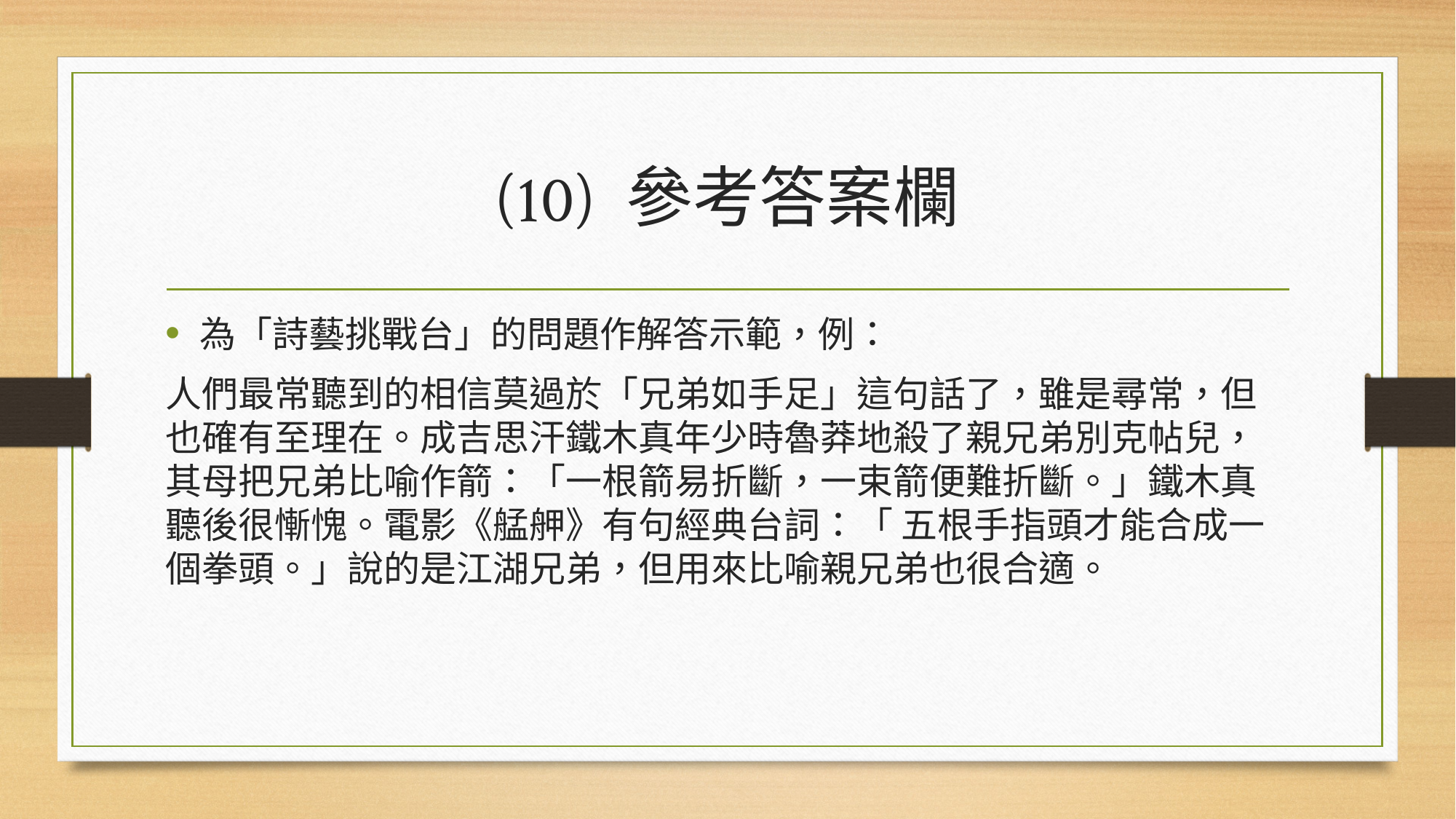

# (10) 參考答案欄
為「詩藝挑戰台」的問題作解答示範，例：
人們最常聽到的相信莫過於「兄弟如手足」這句話了，雖是尋常，但也確有至理在。成吉思汗鐵木真年少時魯莽地殺了親兄弟別克帖兒，其母把兄弟比喻作箭：「一根箭易折斷，一束箭便難折斷。」鐵木真聽後很慚愧。電影《艋舺》有句經典台詞：「 五根手指頭才能合成一個拳頭。」說的是江湖兄弟，但用來比喻親兄弟也很合適。